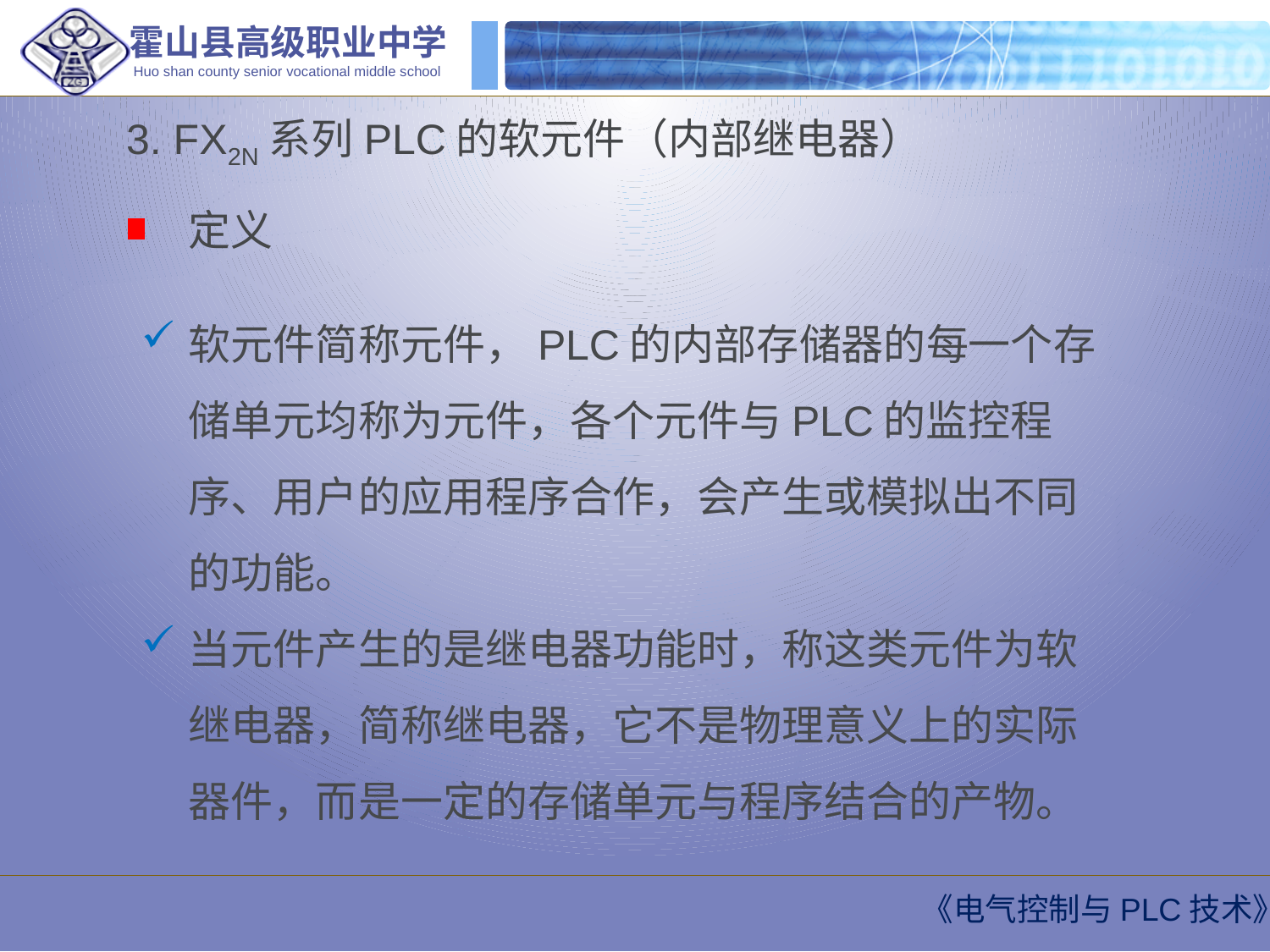

3. FX2N系列PLC的软元件（内部继电器）
定义

软元件简称元件，PLC的内部存储器的每一个存储单元均称为元件，各个元件与PLC的监控程序、用户的应用程序合作，会产生或模拟出不同的功能。
当元件产生的是继电器功能时，称这类元件为软继电器，简称继电器，它不是物理意义上的实际器件，而是一定的存储单元与程序结合的产物。